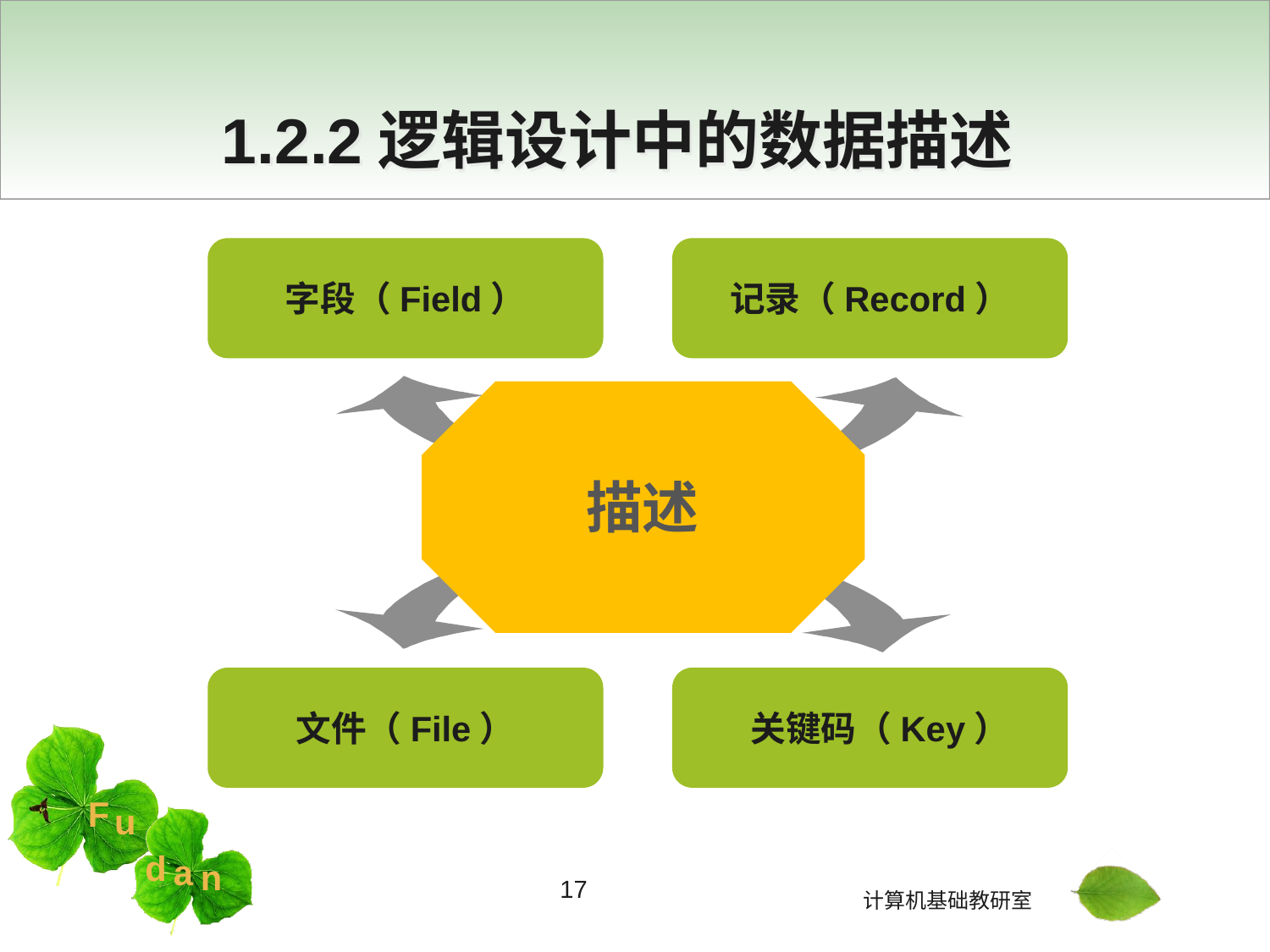

1.2.2逻辑设计中的数据描述

字段（Field）
记录（Record）

描述

文件（File）
关键码（Key）
17